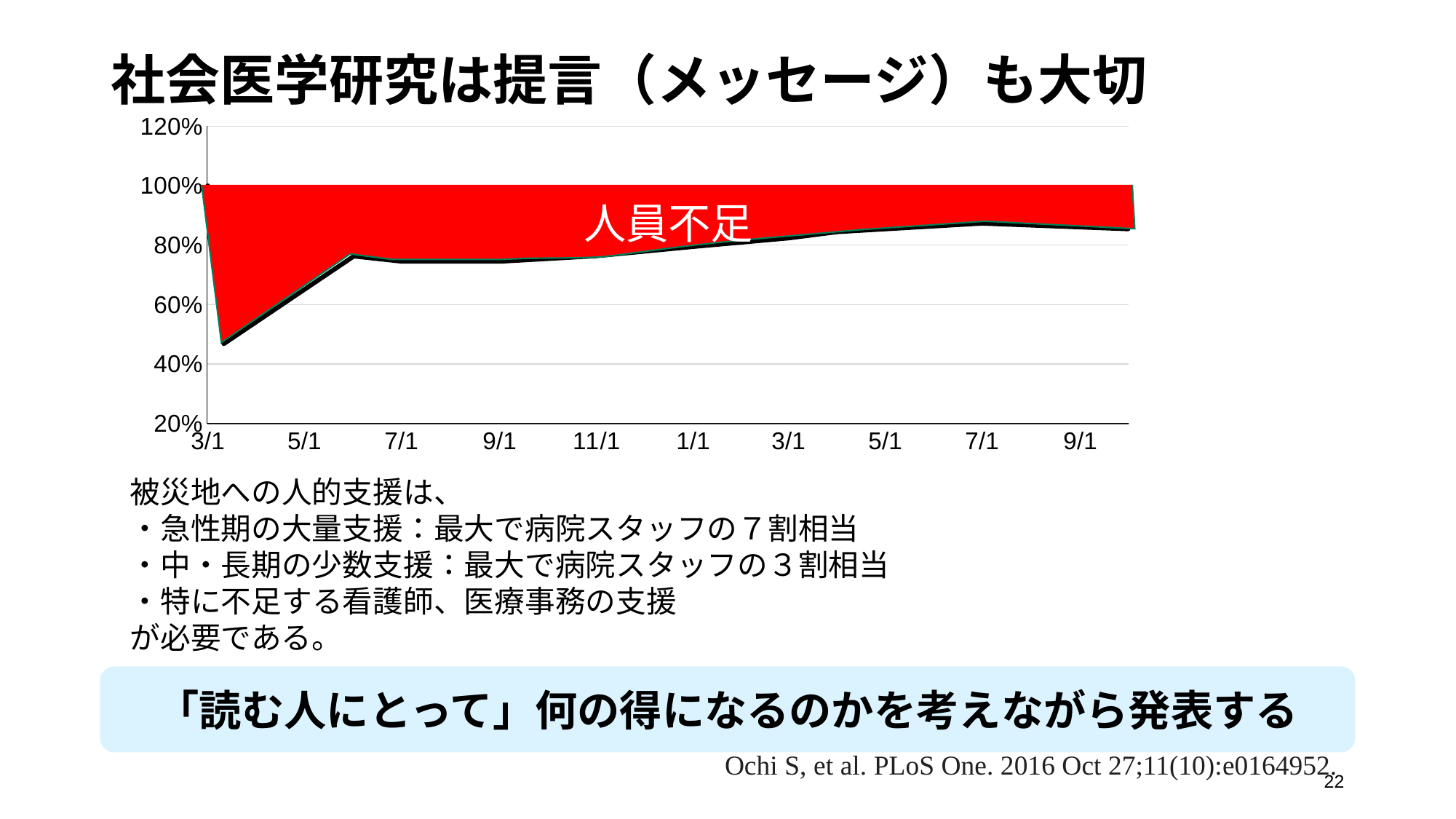

# 社会医学研究は提言（メッセージ）も大切

### Chart

| Category | Total |
|---|---|
| 41183 | 0.8543682987420123 |
| 41091 | 0.8733571774928108 |
| 41000 | 0.8448306349509481 |
| 40969 | 0.823749694481971 |
| 40909 | 0.7950533978713153 |
| 40848 | 0.7637960939274411 |
| 40787 | 0.7452981659487483 |
| 40725 | 0.745513502128606 |
| 40695 | 0.7629321557430709 |
| 40613 | 0.4679239470335869 |
| 40603 | 1.0 |
被災地への人的支援は、
・急性期の大量支援：最大で病院スタッフの７割相当
・中・長期の少数支援：最大で病院スタッフの３割相当
・特に不足する看護師、医療事務の支援
が必要である。
「読む人にとって」何の得になるのかを考えながら発表する
Ochi S, et al. PLoS One. 2016 Oct 27;11(10):e0164952.
22